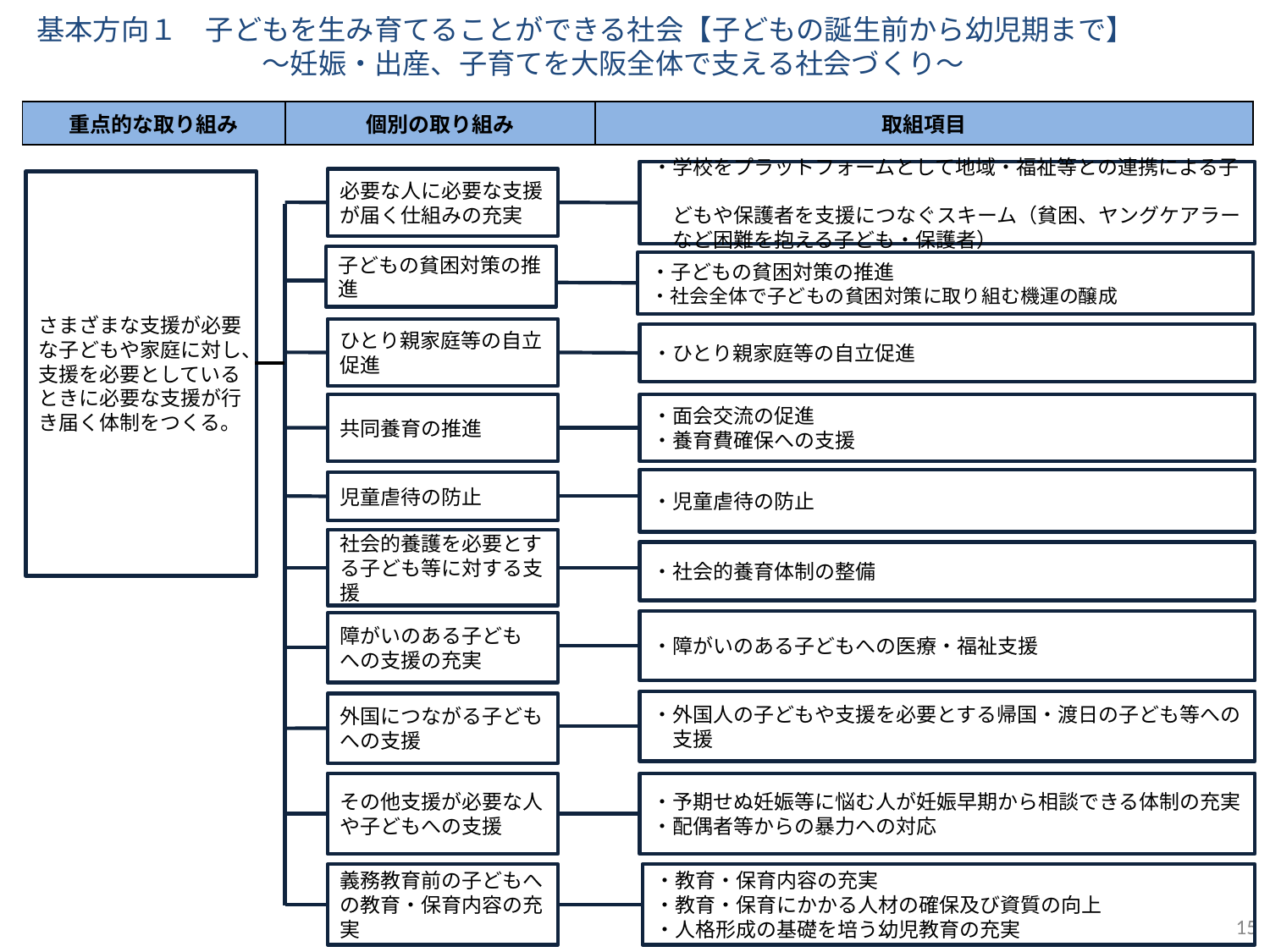

基本方向１　子どもを生み育てることができる社会【子どもの誕生前から幼児期まで】
　　　　　　　　～妊娠・出産、子育てを大阪全体で支える社会づくり～
| 重点的な取り組み | 個別の取り組み | 取組項目 |
| --- | --- | --- |
・学校をプラットフォームとして地域・福祉等との連携による子
　どもや保護者を支援につなぐスキーム（貧困、ヤングケアラー
　など困難を抱える子ども・保護者）
必要な人に必要な支援が届く仕組みの充実
さまざまな支援が必要な子どもや家庭に対し、支援を必要としているときに必要な支援が行き届く体制をつくる。
子どもの貧困対策の推進
・子どもの貧困対策の推進
・社会全体で子どもの貧困対策に取り組む機運の醸成
ひとり親家庭等の自立
促進
・ひとり親家庭等の自立促進
共同養育の推進
・面会交流の促進
・養育費確保への支援
・児童虐待の防止
児童虐待の防止
社会的養護を必要とする子ども等に対する支援
・社会的養育体制の整備
・障がいのある子どもへの医療・福祉支援
障がいのある子ども
への支援の充実
・外国人の子どもや支援を必要とする帰国・渡日の子ども等への
　支援
外国につながる子どもへの支援
その他支援が必要な人や子どもへの支援
・予期せぬ妊娠等に悩む人が妊娠早期から相談できる体制の充実
・配偶者等からの暴力への対応
義務教育前の子どもへの教育・保育内容の充実
・教育・保育内容の充実
・教育・保育にかかる人材の確保及び資質の向上
・人格形成の基礎を培う幼児教育の充実
15